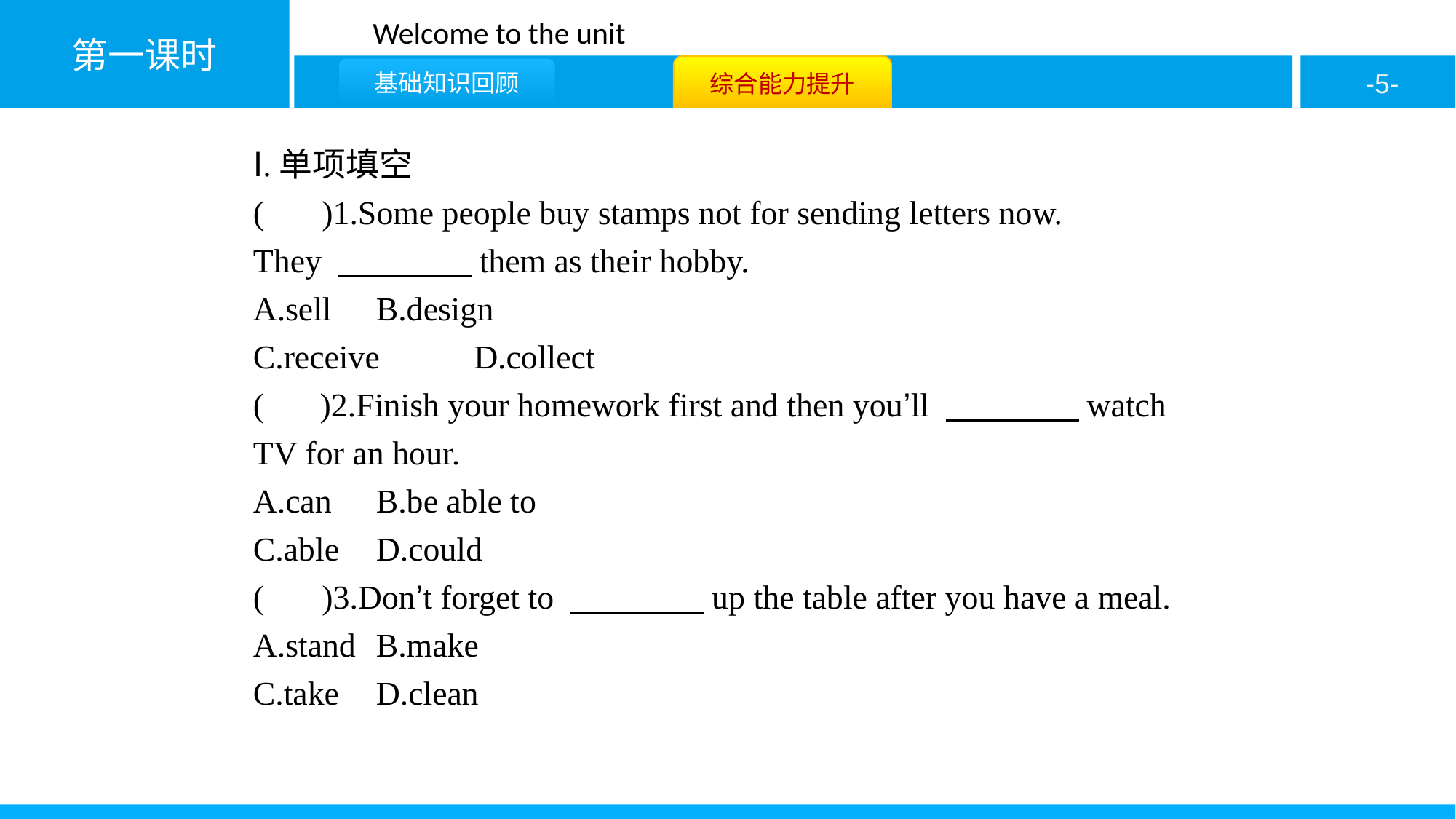

Ⅰ.单项填空
(  D  )1.Some people buy stamps not for sending letters now.
They 　　　　them as their hobby.
A.sell	B.design
C.receive	D.collect
(  B  )2.Finish your homework first and then you’ll 　　　　watch TV for an hour.
A.can	B.be able to
C.able	D.could
(  D  )3.Don’t forget to 　　　　up the table after you have a meal.
A.stand	B.make
C.take	D.clean